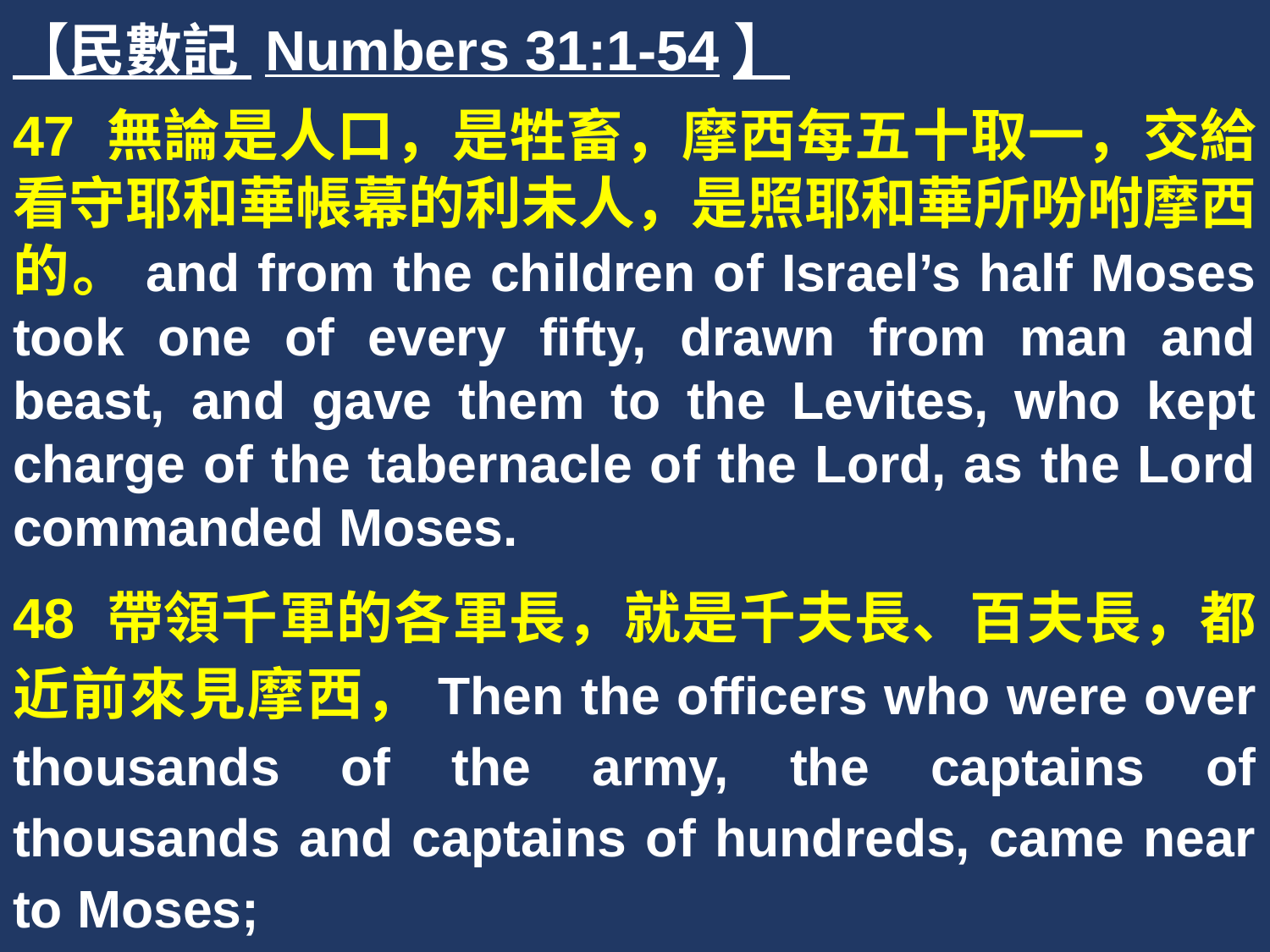

【民數記 Numbers 31:1-54】
47 無論是人口，是牲畜，摩西每五十取一，交給看守耶和華帳幕的利未人，是照耶和華所吩咐摩西的。and from the children of Israel’s half Moses took one of every fifty, drawn from man and beast, and gave them to the Levites, who kept charge of the tabernacle of the Lord, as the Lord commanded Moses.
48 帶領千軍的各軍長，就是千夫長、百夫長，都近前來見摩西，Then the officers who were over thousands of the army, the captains of thousands and captains of hundreds, came near to Moses;